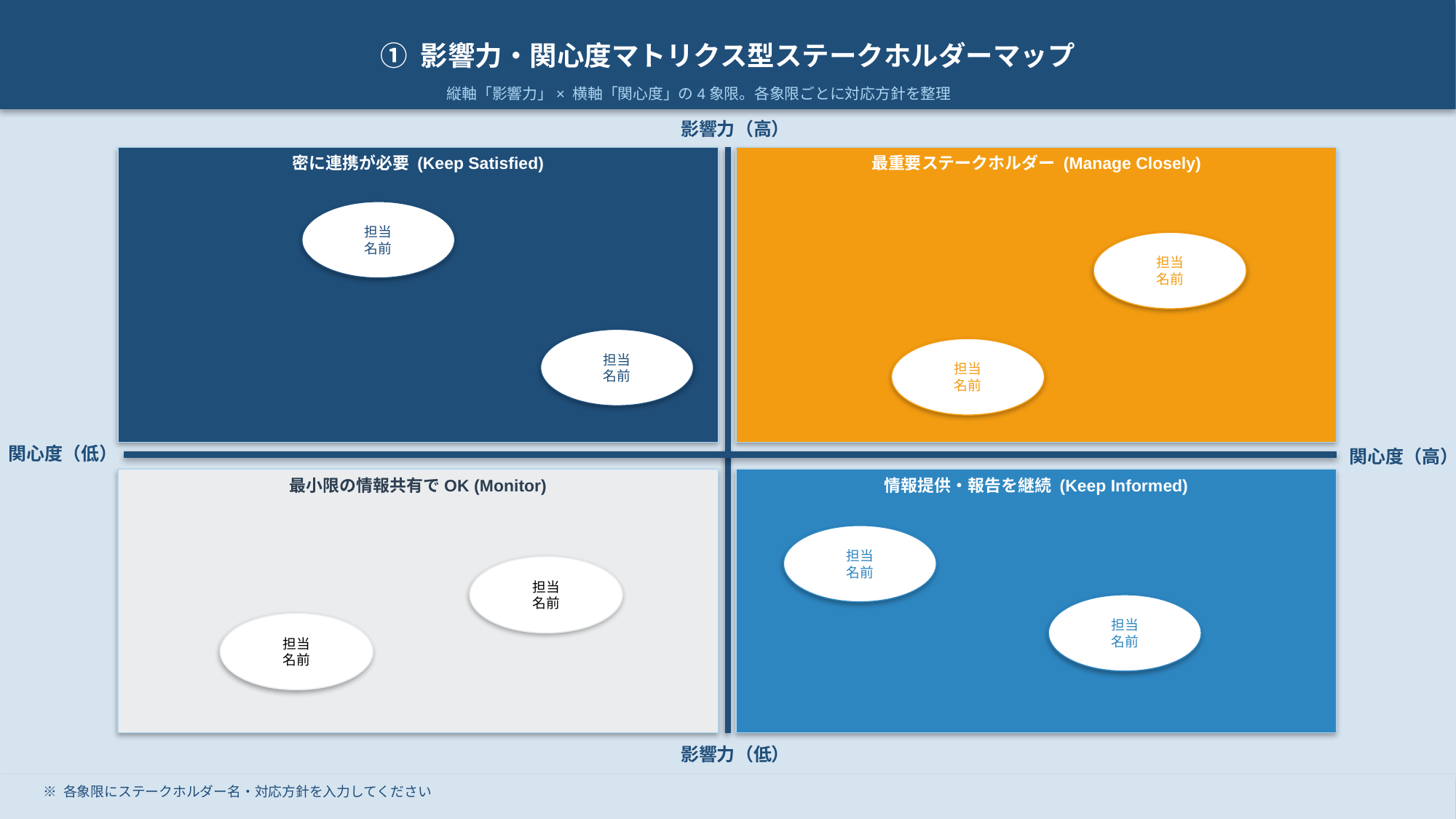

① 影響力・関心度マトリクス型ステークホルダーマップ
縦軸「影響力」× 横軸「関心度」の4象限。各象限ごとに対応方針を整理
影響力（高）
密に連携が必要 (Keep Satisfied)
最重要ステークホルダー (Manage Closely)

担当
名前
担当
名前
担当
名前
担当
名前
関心度（低）
関心度（高）

最小限の情報共有でOK (Monitor)
情報提供・報告を継続 (Keep Informed)
担当
名前
担当
名前
担当
名前
担当
名前
影響力（低）

※ 各象限にステークホルダー名・対応方針を入力してください